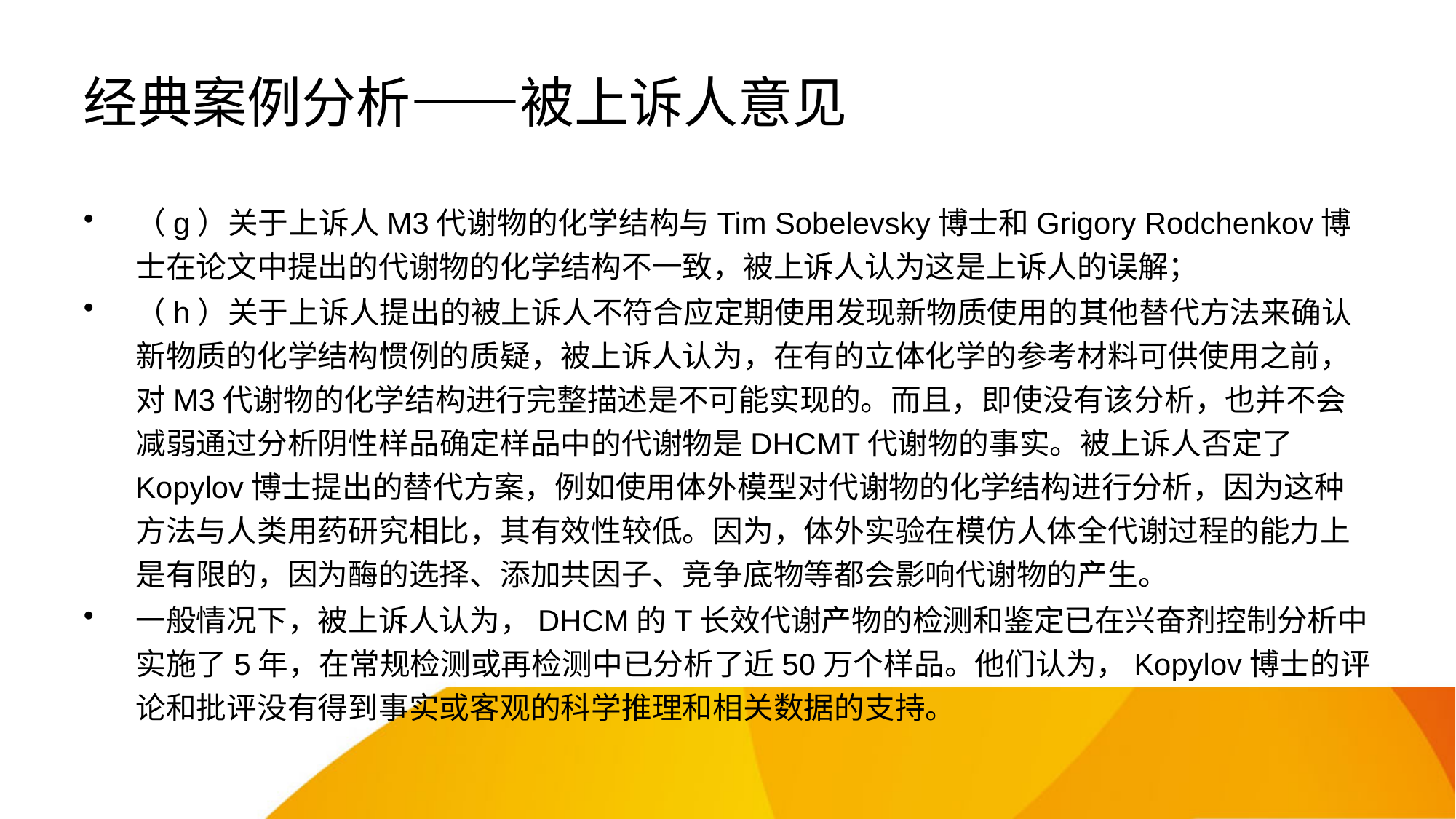

# 经典案例分析——被上诉人意见
（g）关于上诉人M3代谢物的化学结构与Tim Sobelevsky博士和Grigory Rodchenkov博士在论文中提出的代谢物的化学结构不一致，被上诉人认为这是上诉人的误解；
（h）关于上诉人提出的被上诉人不符合应定期使用发现新物质使用的其他替代方法来确认新物质的化学结构惯例的质疑，被上诉人认为，在有的立体化学的参考材料可供使用之前，对M3代谢物的化学结构进行完整描述是不可能实现的。而且，即使没有该分析，也并不会减弱通过分析阴性样品确定样品中的代谢物是DHCMT代谢物的事实。被上诉人否定了Kopylov博士提出的替代方案，例如使用体外模型对代谢物的化学结构进行分析，因为这种方法与人类用药研究相比，其有效性较低。因为，体外实验在模仿人体全代谢过程的能力上是有限的，因为酶的选择、添加共因子、竞争底物等都会影响代谢物的产生。
一般情况下，被上诉人认为，DHCM的T长效代谢产物的检测和鉴定已在兴奋剂控制分析中实施了5年，在常规检测或再检测中已分析了近50万个样品。他们认为，Kopylov博士的评论和批评没有得到事实或客观的科学推理和相关数据的支持。